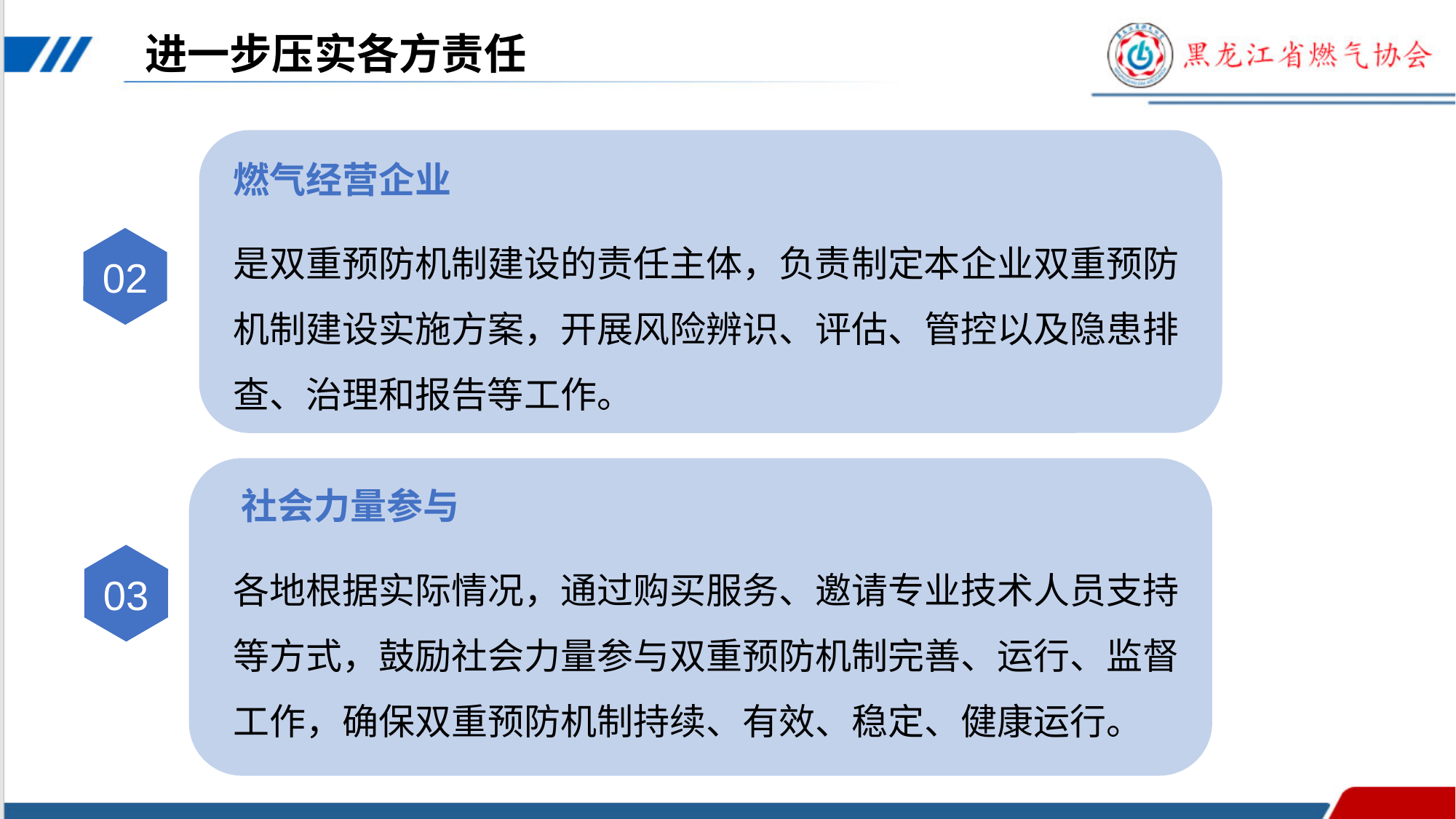

进一步压实各方责任

燃气经营企业
是双重预防机制建设的责任主体，负责制定本企业双重预防机制建设实施方案，开展风险辨识、评估、管控以及隐患排查、治理和报告等工作。

02

社会力量参与
各地根据实际情况，通过购买服务、邀请专业技术人员支持等方式，鼓励社会力量参与双重预防机制完善、运行、监督工作，确保双重预防机制持续、有效、稳定、健康运行。

03